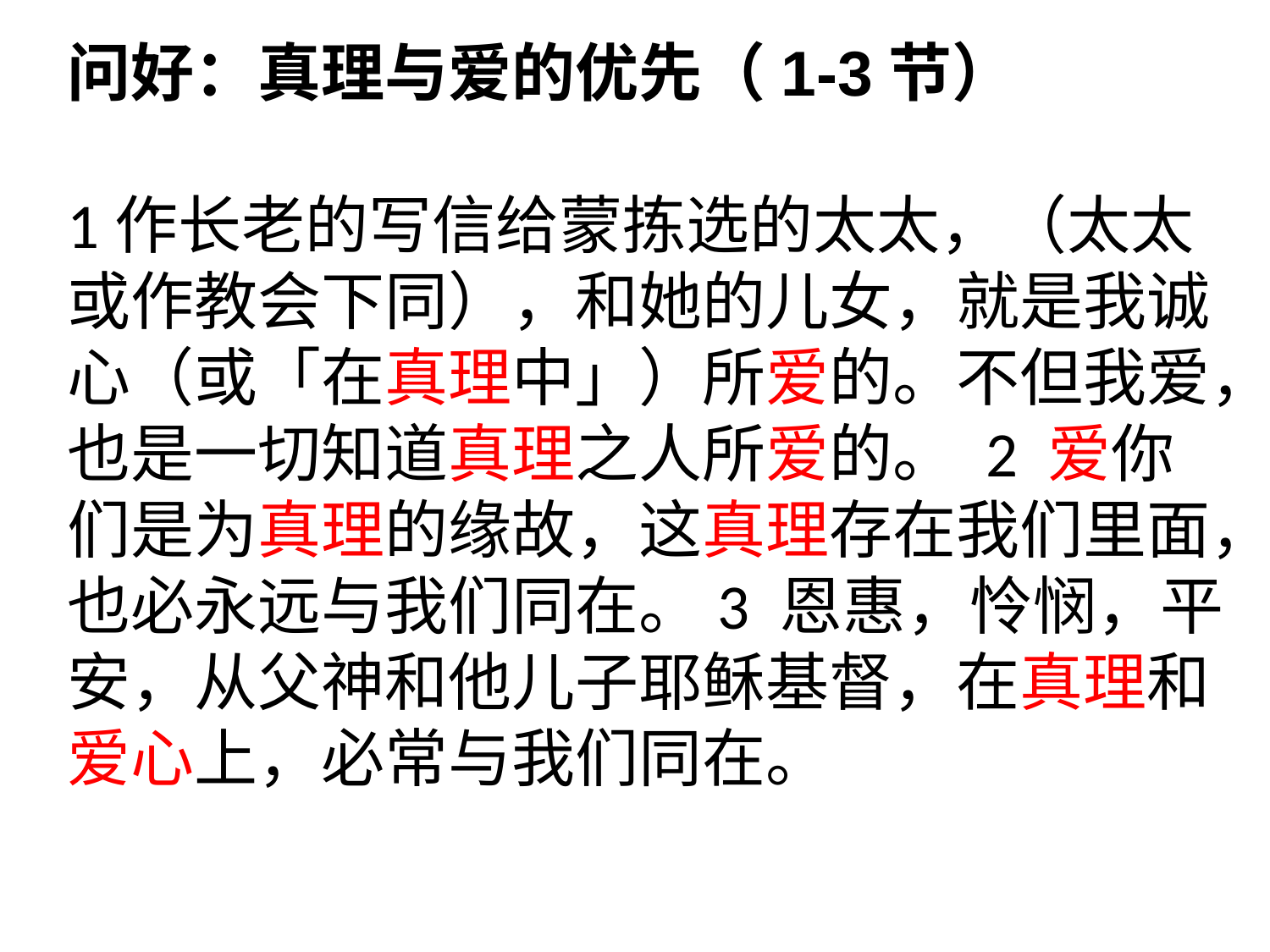

问好：真理与爱的优先（1-3节）

1作长老的写信给蒙拣选的太太，（太太或作教会下同），和她的儿女，就是我诚心（或「在真理中」）所爱的。不但我爱，也是一切知道真理之人所爱的。 2 爱你们是为真理的缘故，这真理存在我们里面，也必永远与我们同在。3 恩惠，怜悯，平安，从父神和他儿子耶稣基督，在真理和爱心上，必常与我们同在。